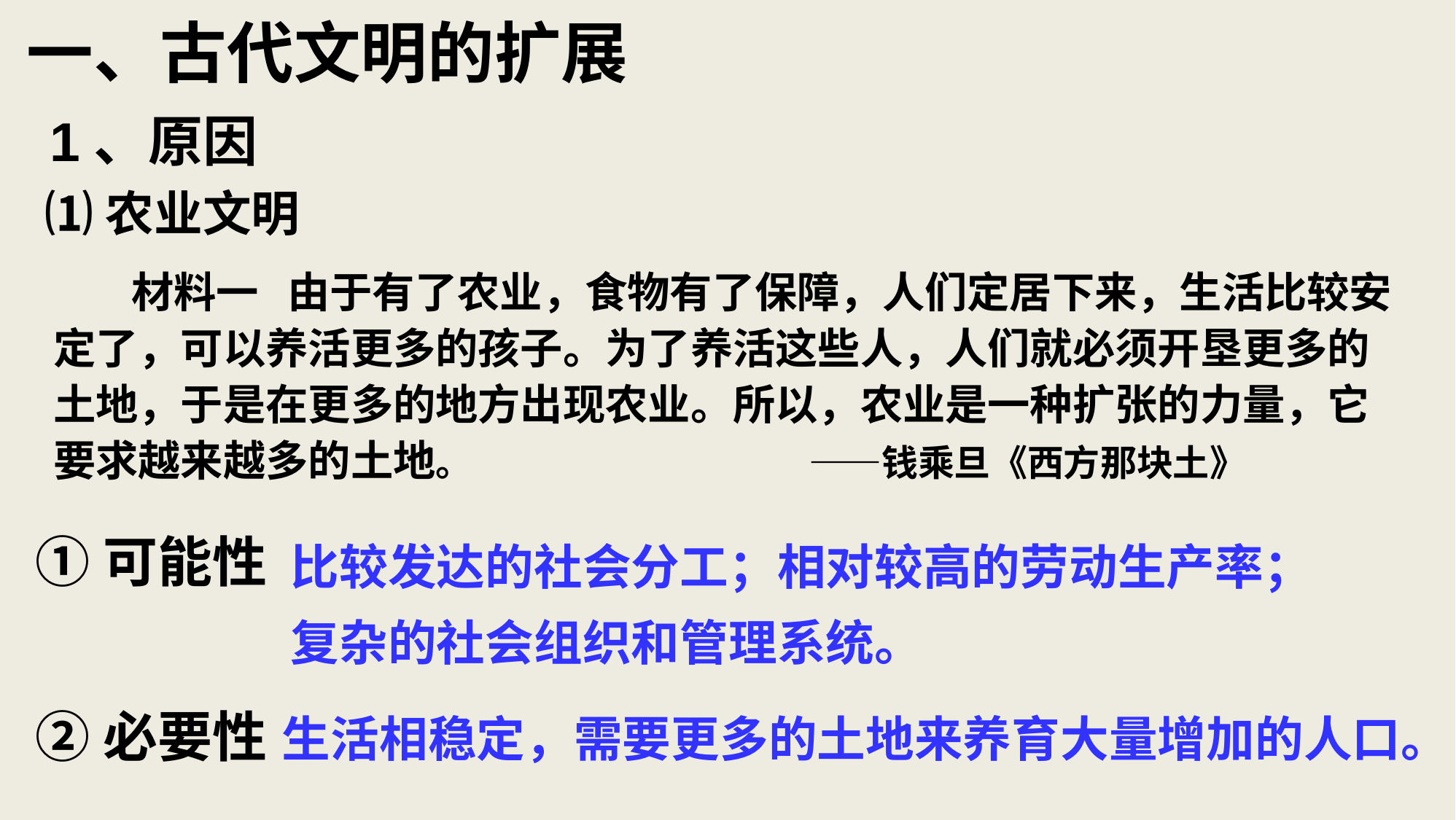

一、古代文明的扩展
1、原因
⑴农业文明
       材料一   由于有了农业，食物有了保障，人们定居下来，生活比较安定了，可以养活更多的孩子。为了养活这些人，人们就必须开垦更多的土地，于是在更多的地方出现农业。所以，农业是一种扩张的力量，它要求越来越多的土地。                                         ——钱乘旦《西方那块土》
比较发达的社会分工；相对较高的劳动生产率；复杂的社会组织和管理系统。
①可能性
生活相稳定，需要更多的土地来养育大量增加的人口。
②必要性